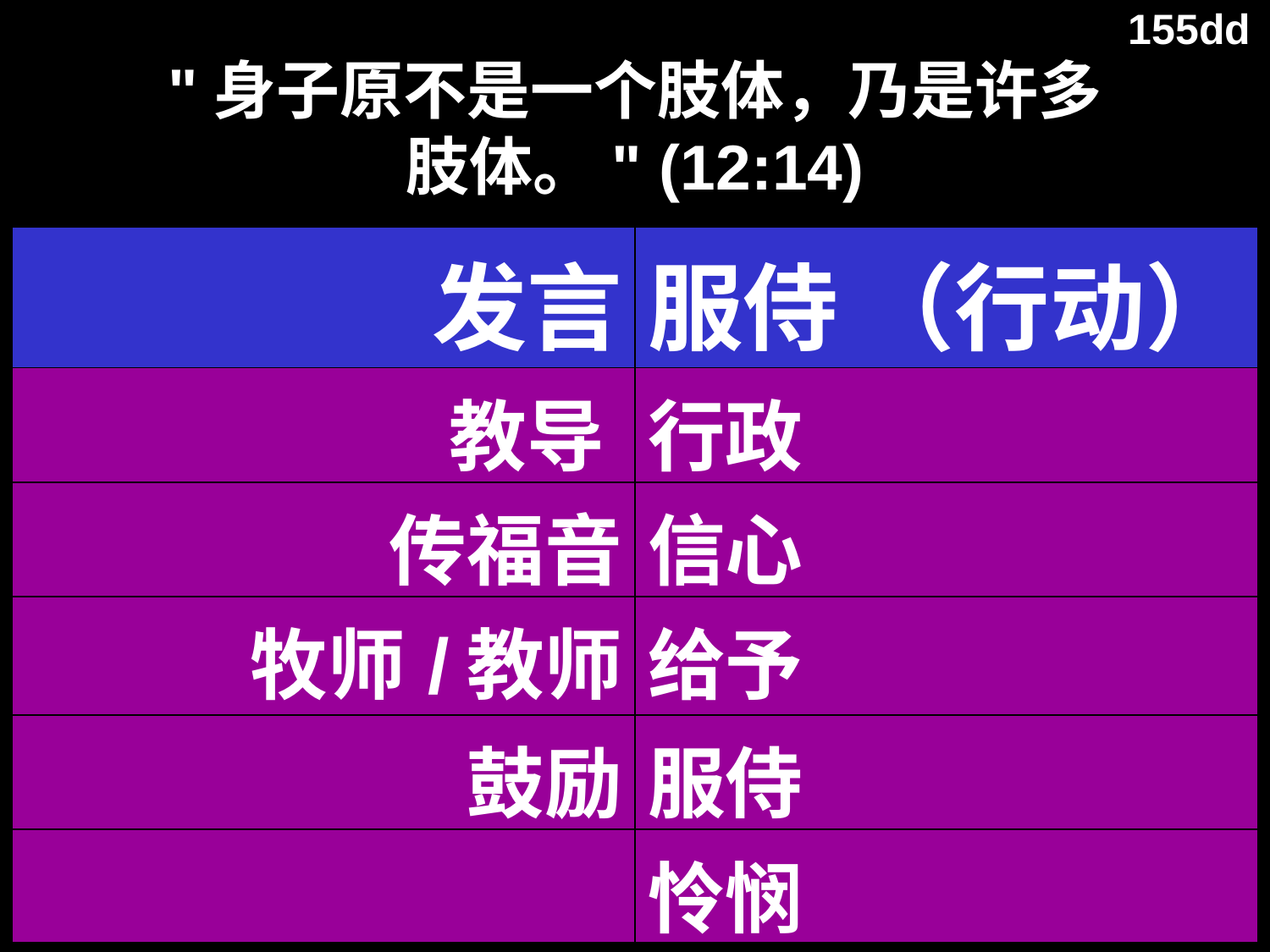

155dd
"身子原不是一个肢体，乃是许多
肢体。" (12:14)

| 发言 | 服侍 （行动） |
| --- | --- |
| 教导 | 行政 |
| 传福音 | 信心 |
| 牧师/教师 | 给予 |
| 鼓励 | 服侍 |
|  | 怜悯 |